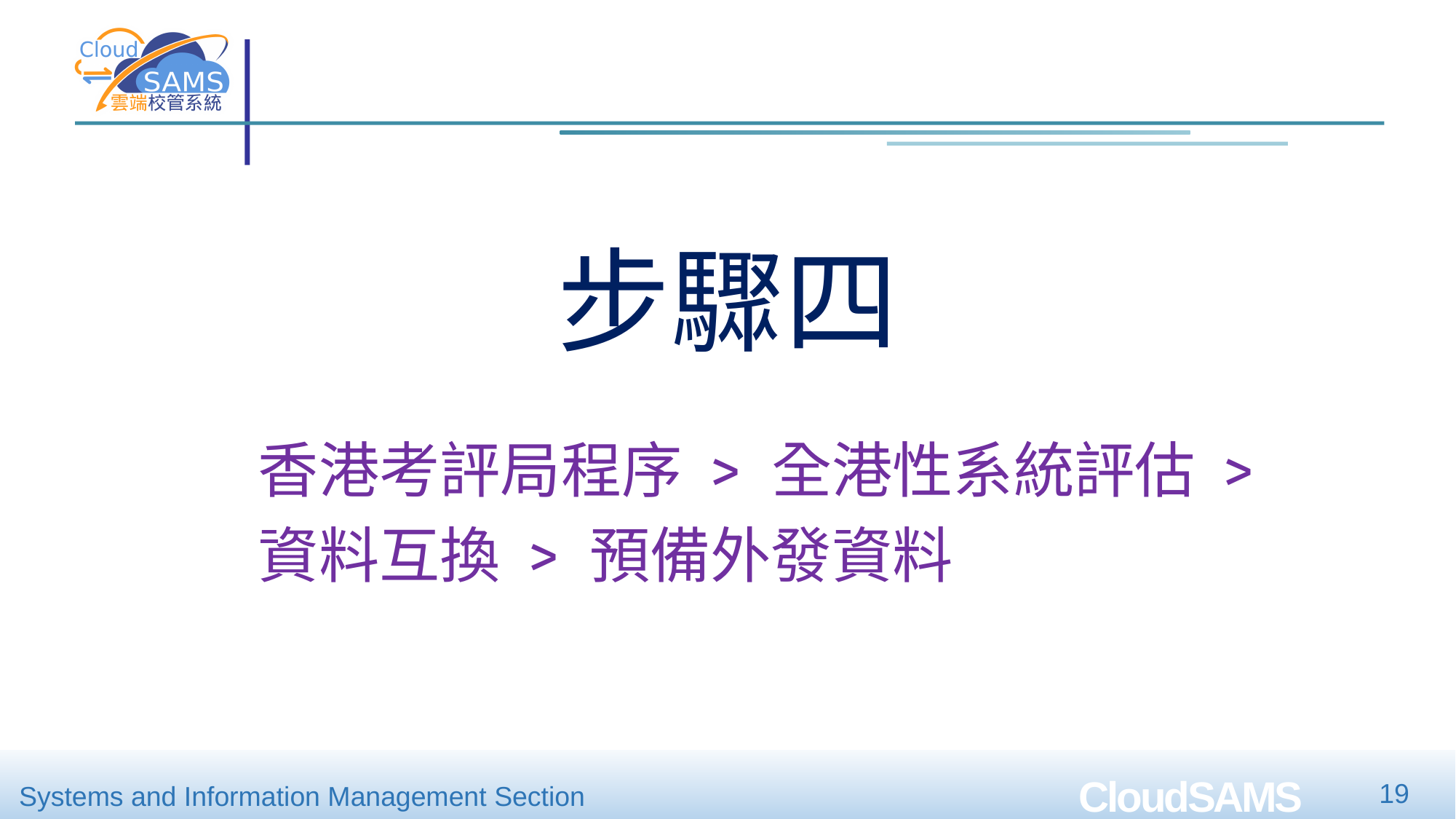

#
步驟四
香港考評局程序 > 全港性系統評估 >
資料互換 > 預備外發資料
19